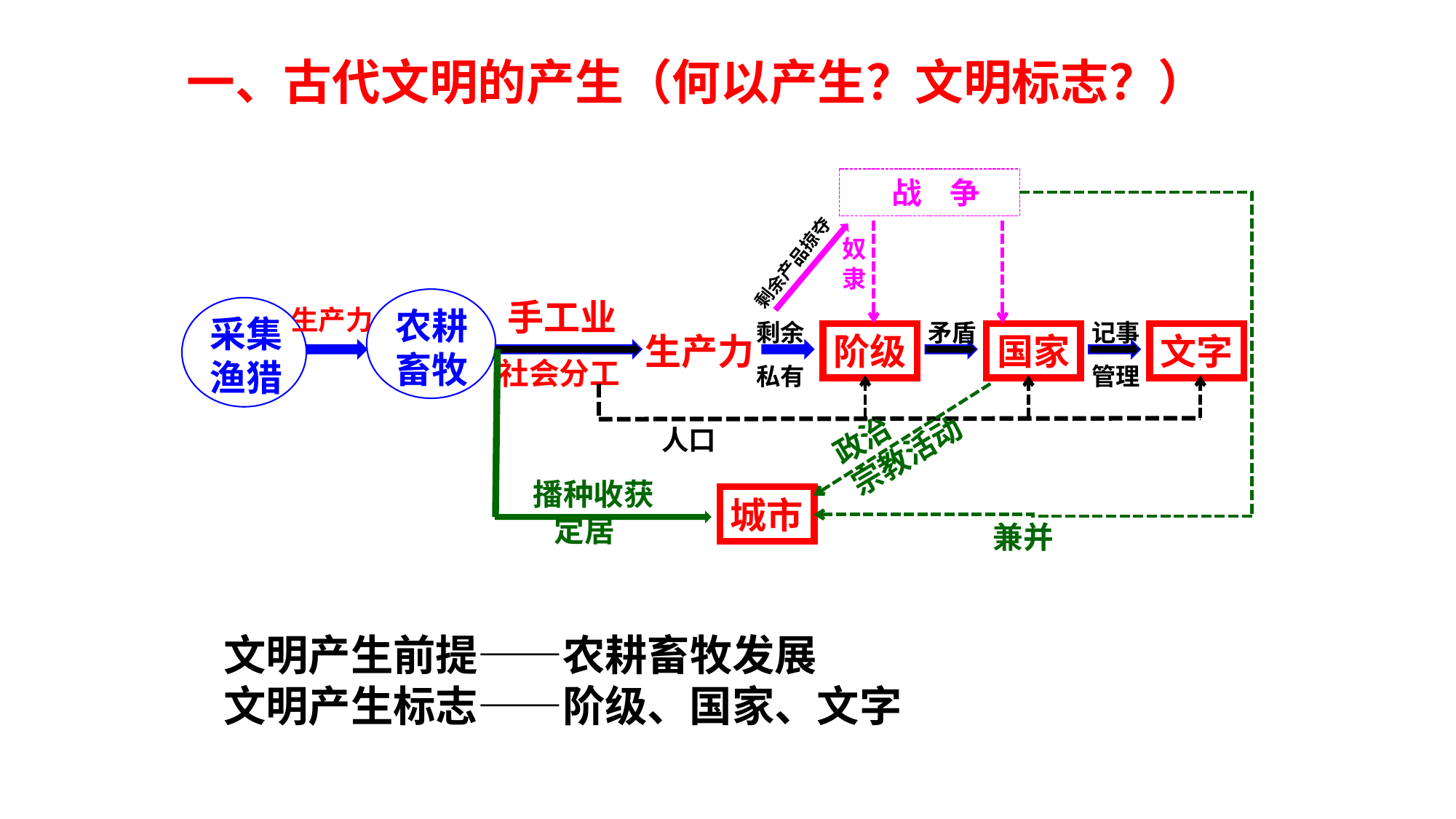

一、古代文明的产生（何以产生？文明标志？）
     战    争
奴
隶

剩余产品掠夺

农耕
畜牧
手工业
社会分工

采集
渔猎
剩余
私有

生产力

矛盾
记事
管理
生产力
阶级
国家
文字

政治
宗教活动
人口
播种收获
  定居

城市
   兼并
文明产生前提——农耕畜牧发展
文明产生标志——阶级、国家、文字